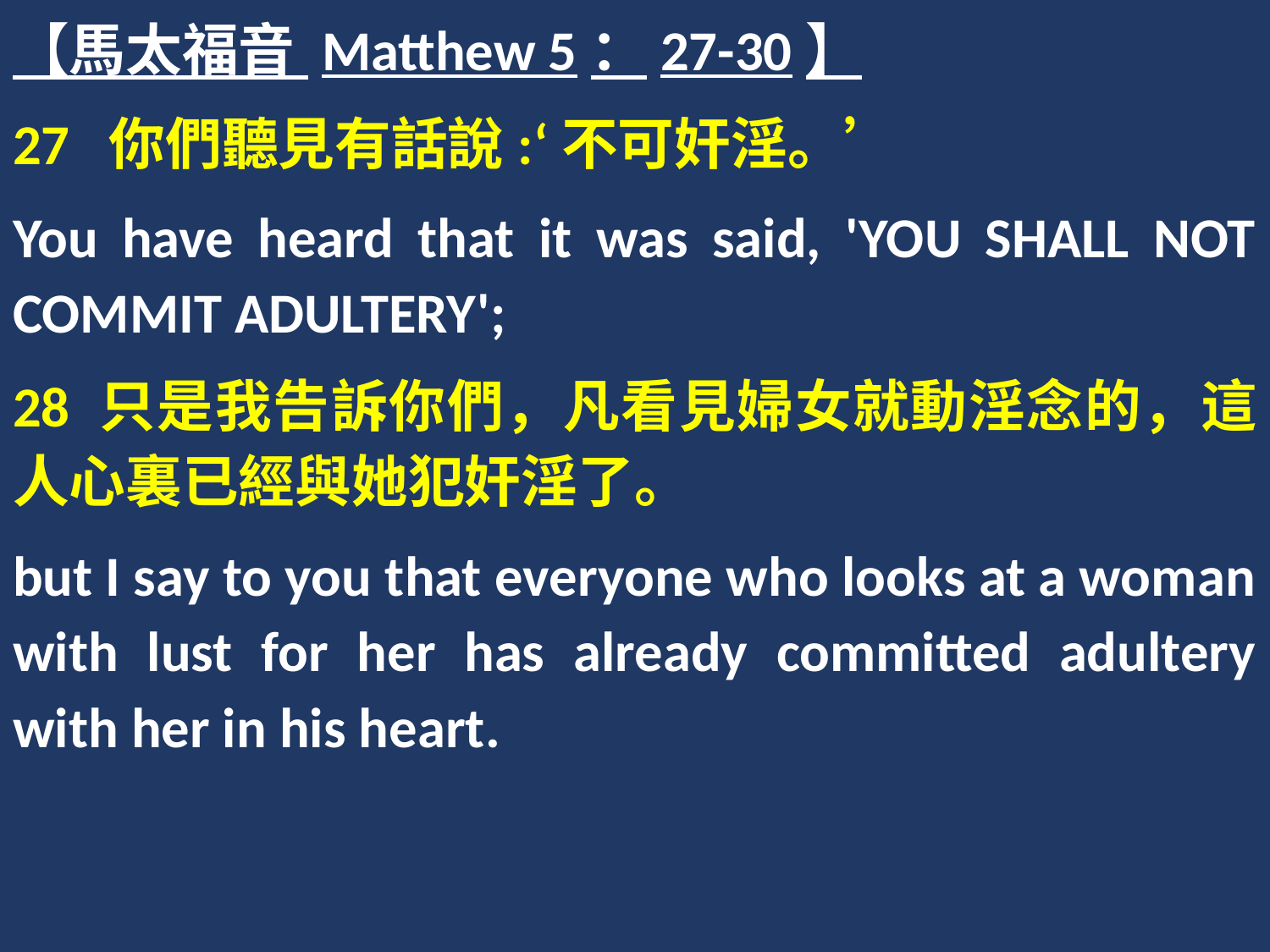

【馬太福音 Matthew 5：27-30】
27  你們聽見有話說:‘不可奸淫。’
You have heard that it was said, 'YOU SHALL NOT COMMIT ADULTERY';
28 只是我告訴你們，凡看見婦女就動淫念的，這人心裏已經與她犯奸淫了。
but I say to you that everyone who looks at a woman with lust for her has already committed adultery with her in his heart.